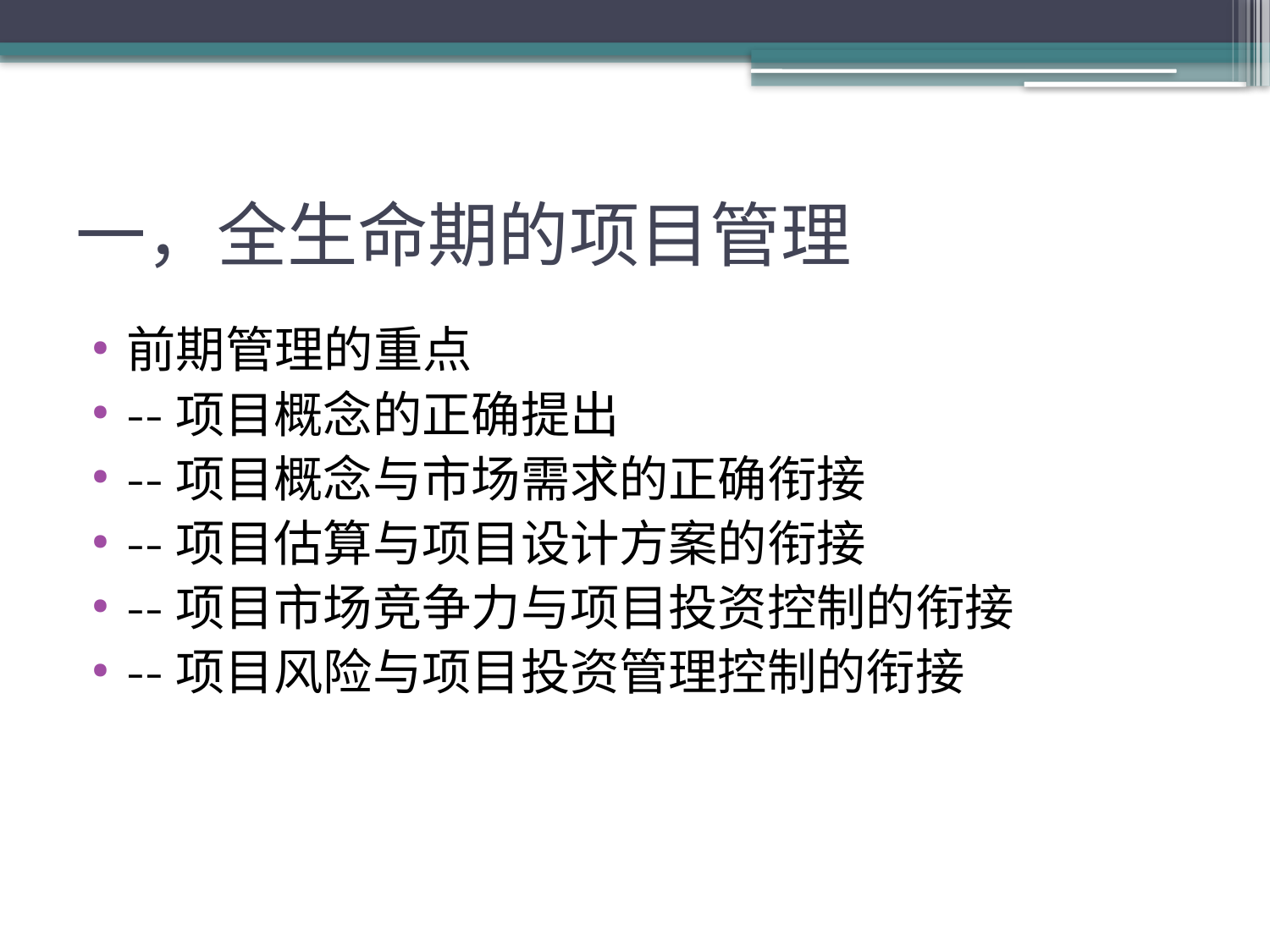

# 一，全生命期的项目管理
前期管理的重点
--项目概念的正确提出
--项目概念与市场需求的正确衔接
--项目估算与项目设计方案的衔接
--项目市场竞争力与项目投资控制的衔接
--项目风险与项目投资管理控制的衔接